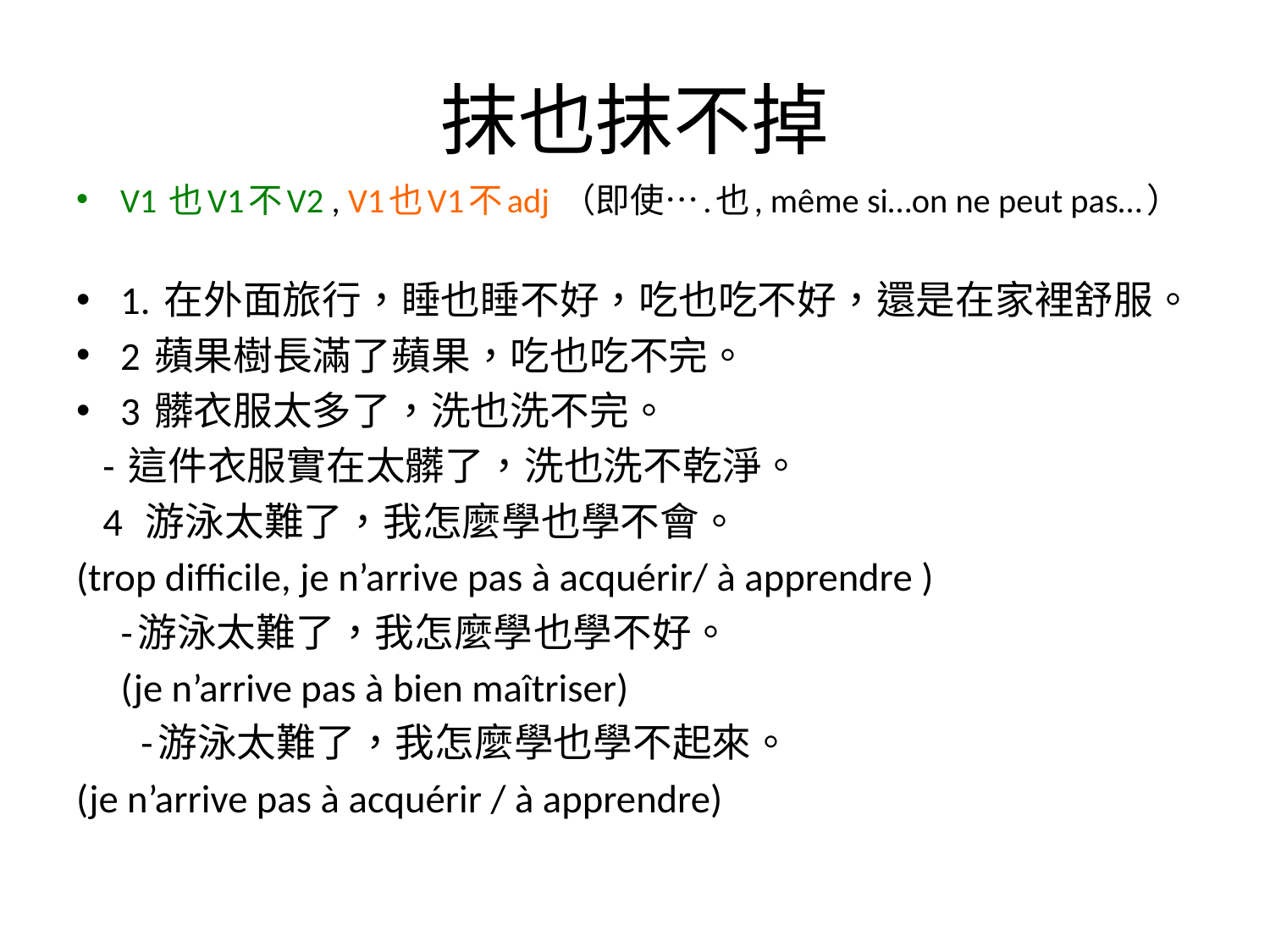

# 抹也抹不掉
V1 也V1不V2 , V1也V1不adj （即使….也, même si…on ne peut pas…）

1. 在外面旅行，睡也睡不好，吃也吃不好，還是在家裡舒服。
2 蘋果樹長滿了蘋果，吃也吃不完。
3 髒衣服太多了，洗也洗不完。
   - 這件衣服實在太髒了，洗也洗不乾淨。
   4  游泳太難了，我怎麼學也學不會。
(trop difficile, je n’arrive pas à acquérir/ à apprendre )
     -游泳太難了，我怎麼學也學不好。
     (je n’arrive pas à bien maîtriser)
	-游泳太難了，我怎麼學也學不起來。
(je n’arrive pas à acquérir / à apprendre)